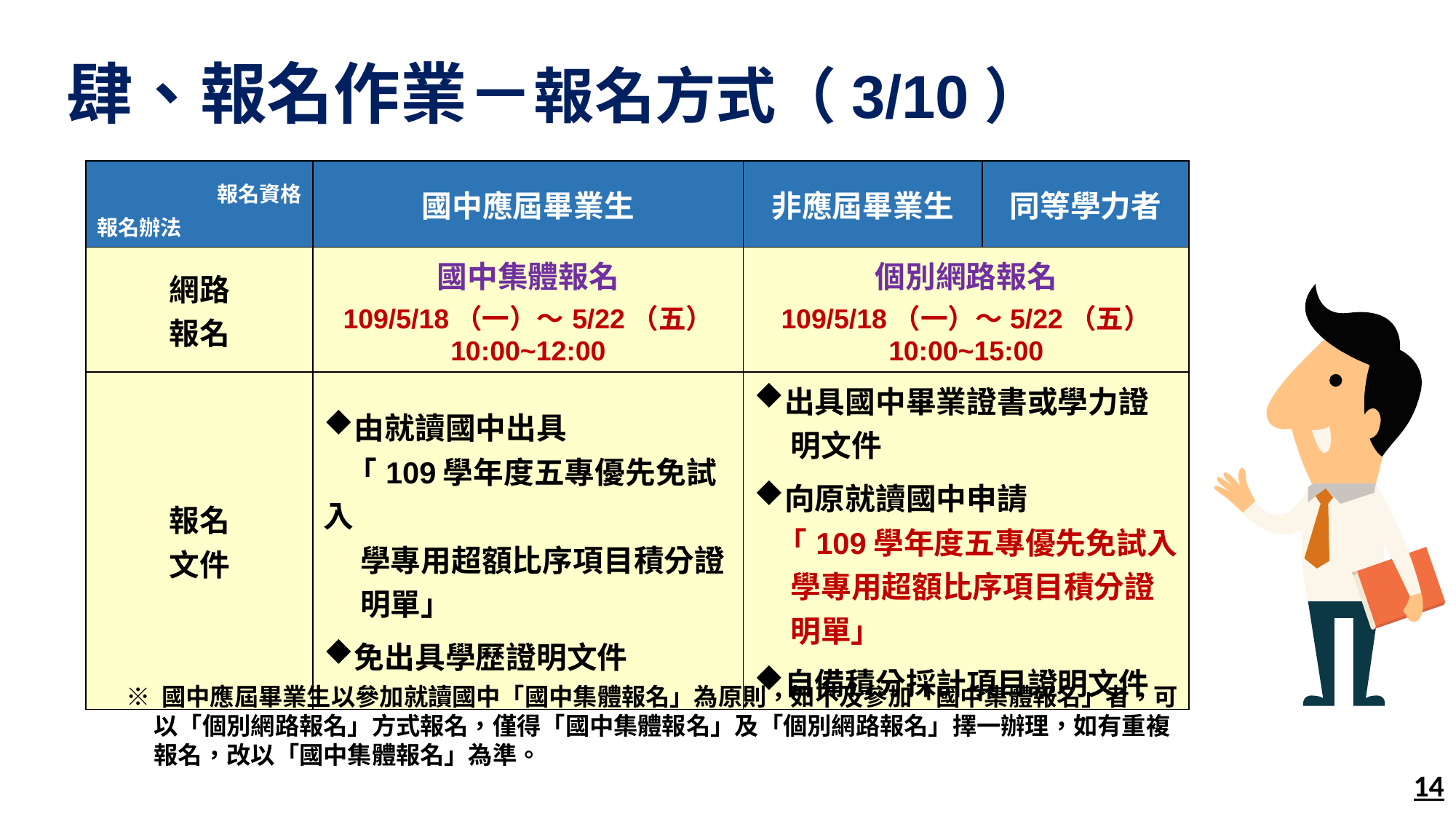

# 肆、報名作業－報名方式（3/10）
| 報名資格 報名辦法 | 國中應屆畢業生 | 非應屆畢業生 | 同等學力者 |
| --- | --- | --- | --- |
| 網路 報名 | 國中集體報名 109/5/18（一）～5/22（五） 10:00~12:00 | 個別網路報名 109/5/18（一）～5/22（五） 10:00~15:00 |  |
| 報名 文件 | 由就讀國中出具 「109學年度五專優先免試入 學專用超額比序項目積分證 明單」 免出具學歷證明文件 | 出具國中畢業證書或學力證 明文件 向原就讀國中申請 「109學年度五專優先免試入 學專用超額比序項目積分證 明單」 自備積分採計項目證明文件 |  |

※ 國中應屆畢業生以參加就讀國中「國中集體報名」為原則，如不及參加「國中集體報名」者，可
    以「個別網路報名」方式報名，僅得「國中集體報名」及「個別網路報名」擇一辦理，如有重複
    報名，改以「國中集體報名」為準。
14